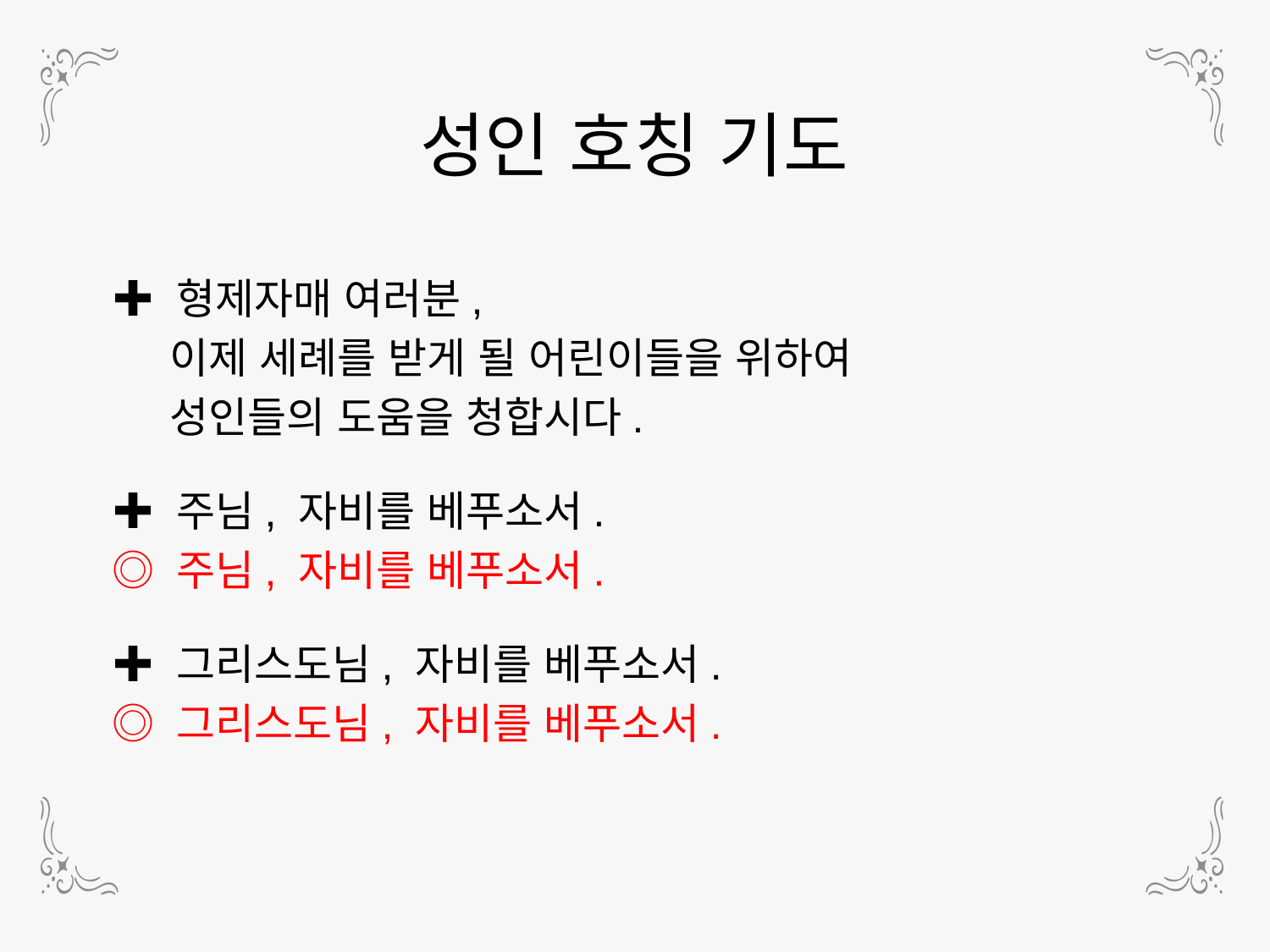

성인 호칭 기도
✚ 형제자매 여러분,
    이제 세례를 받게 될 어린이들을 위하여
    성인들의 도움을 청합시다.

✚ 주님, 자비를 베푸소서.
◎ 주님, 자비를 베푸소서.

✚ 그리스도님, 자비를 베푸소서.
◎ 그리스도님, 자비를 베푸소서.